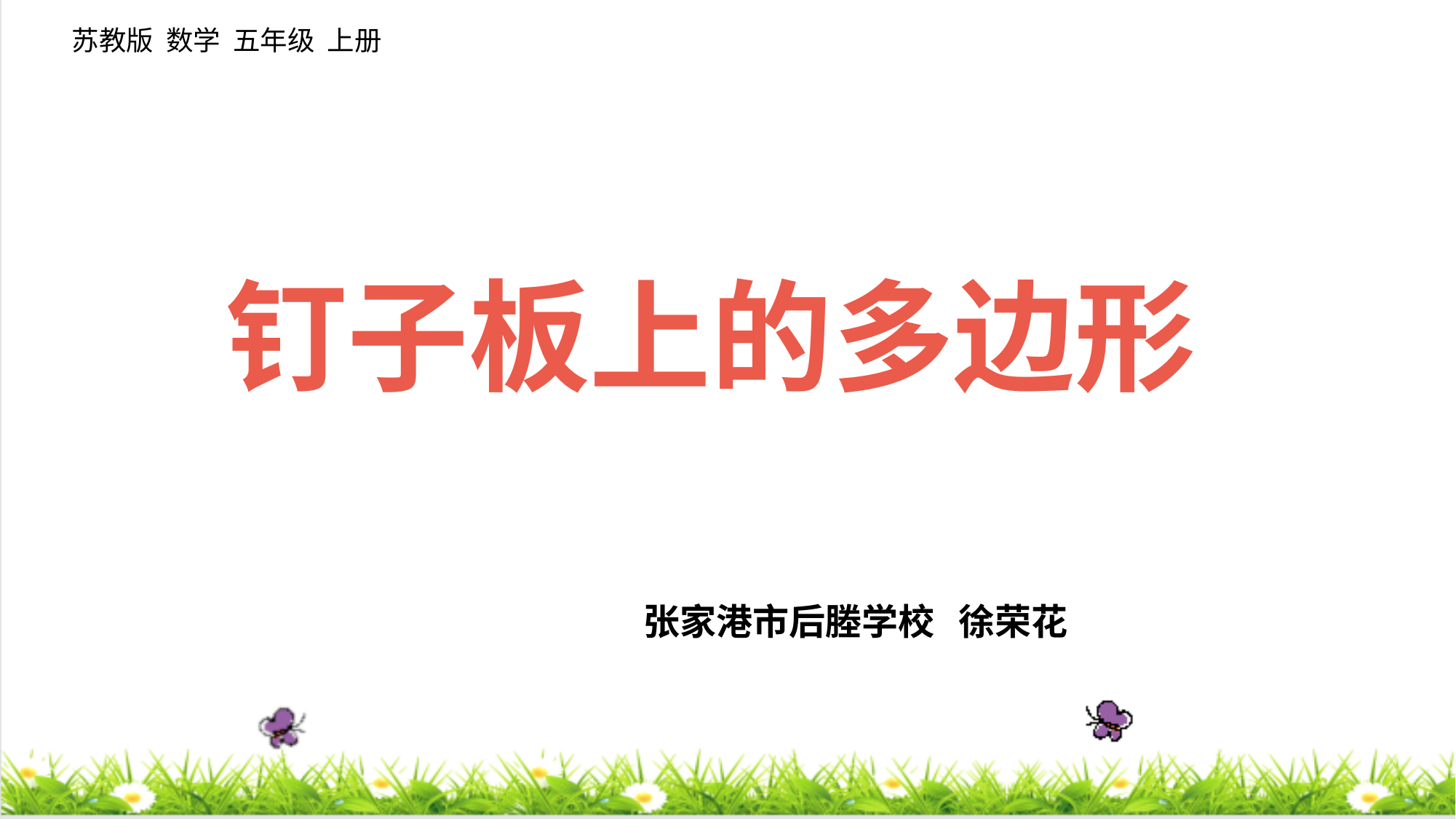

苏教版  数学  五年级  上册

钉子板上的多边形
张家港市后塍学校   徐荣花